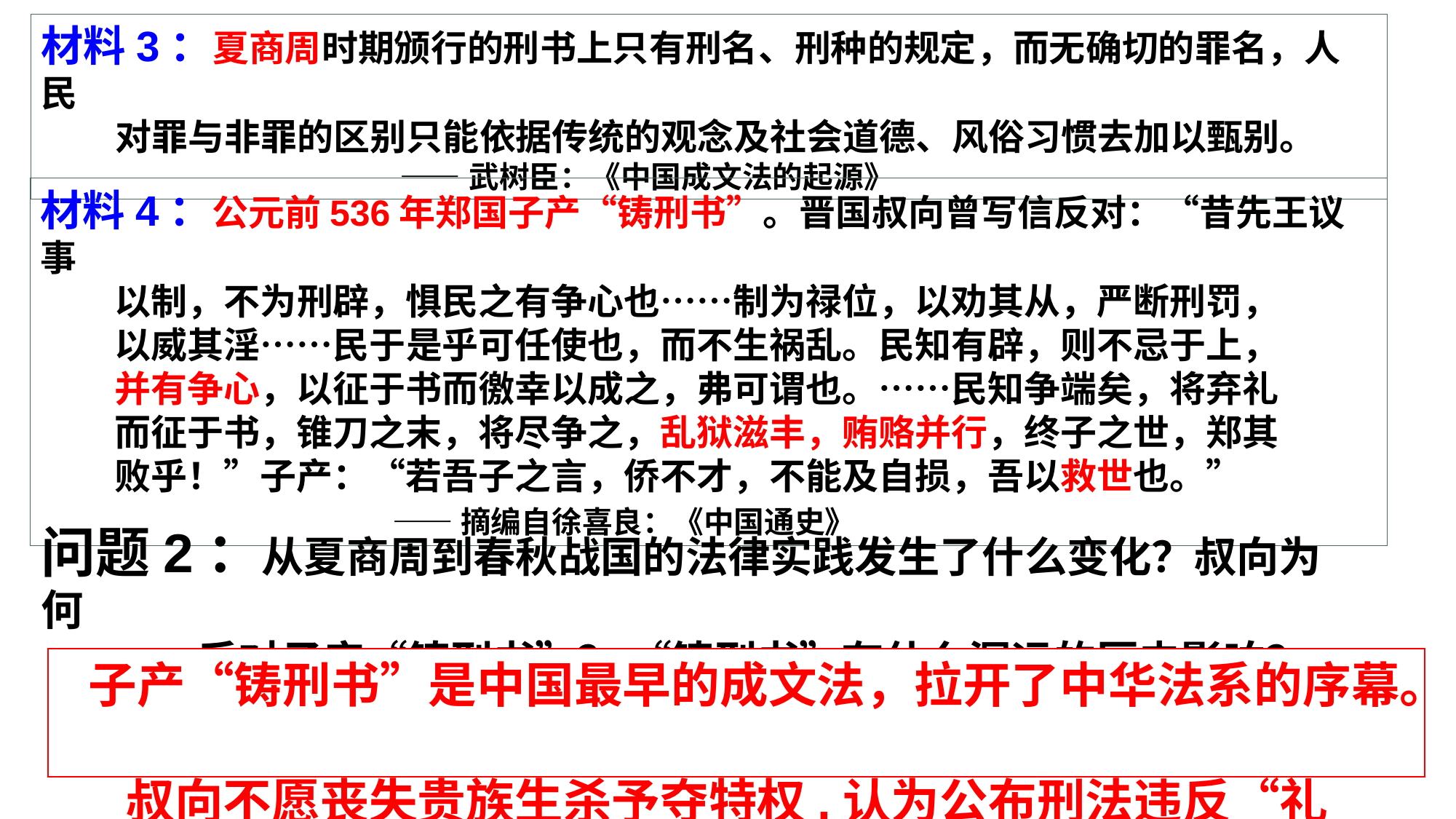

材料3：夏商周时期颁行的刑书上只有刑名、刑种的规定，而无确切的罪名，人民
        对罪与非罪的区别只能依据传统的观念及社会道德、风俗习惯去加以甄别。
                                                    ——武树臣：《中国成文法的起源》
材料4：公元前536年郑国子产“铸刑书”。晋国叔向曾写信反对：“昔先王议事
        以制，不为刑辟，惧民之有争心也……制为禄位，以劝其从，严断刑罚，
        以威其淫……民于是乎可任使也，而不生祸乱。民知有辟，则不忌于上，
        并有争心，以征于书而徼幸以成之，弗可谓也。……民知争端矣，将弃礼
        而征于书，锥刀之末，将尽争之，乱狱滋丰，贿赂并行，终子之世，郑其
        败乎！”子产：“若吾子之言，侨不才，不能及自损，吾以救世也。”
                                           ——摘编自徐喜良：《中国通史》
问题2：从夏商周到春秋战国的法律实践发生了什么变化？叔向为何
               反对子产“铸刑书”？ “铸刑书”有什么深远的历史影响？
  子产“铸刑书”是中国最早的成文法，拉开了中华法系的序幕。
     叔向不愿丧失贵族生杀予夺特权,认为公布刑法违反“礼治”。